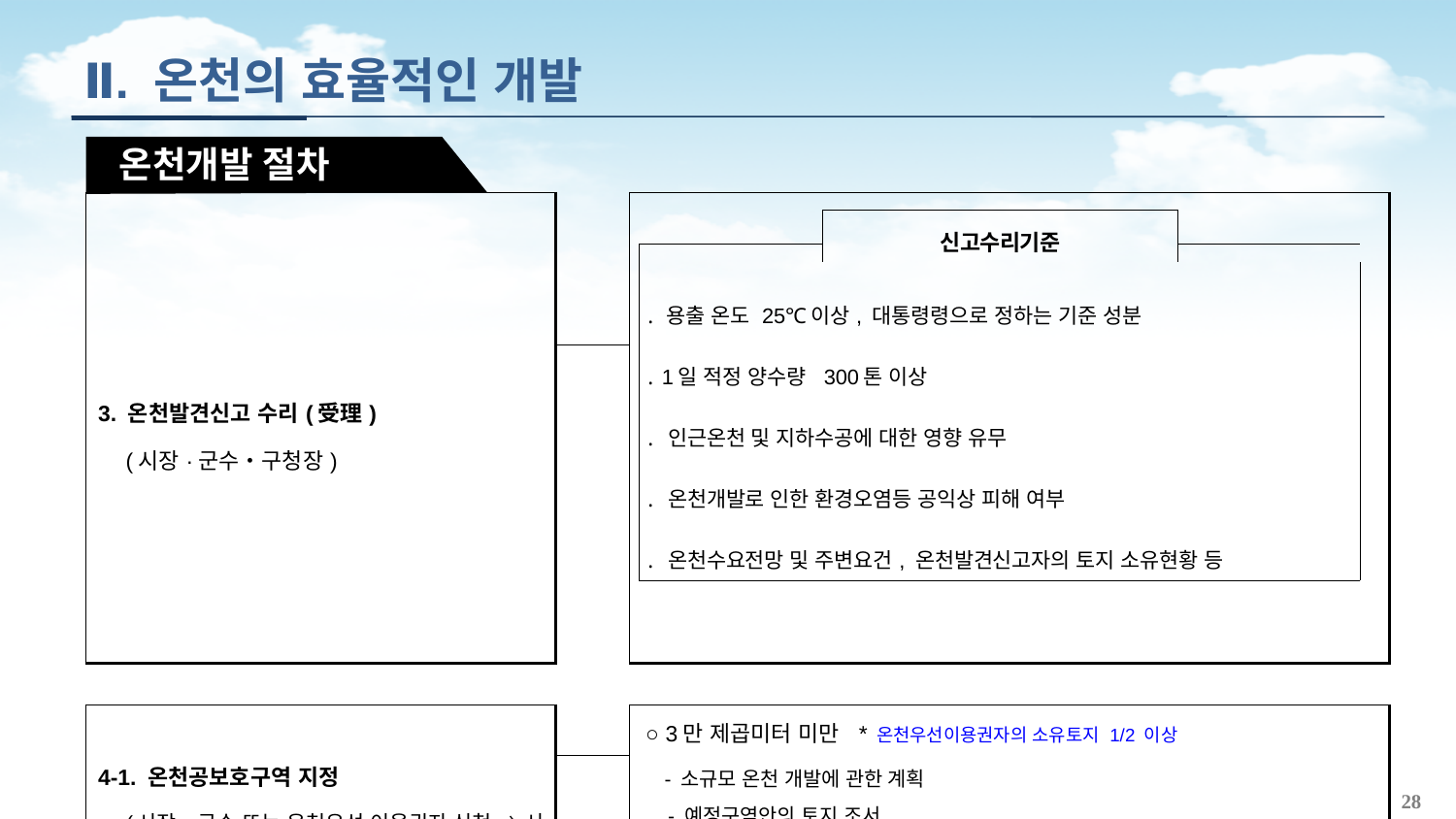

Ⅱ. 온천의 효율적인 개발
 온천개발 절차

| 3. 온천발견신고 수리(受理) (시장·군수‧구청장) |  |  |  |  |  |  |  |
| --- | --- | --- | --- | --- | --- | --- | --- |
|  |  |  |  |  | 신고수리기준 |  |  |
|  |  |  |  |  |  |  |  |
|  |  |  |  |  |  |  |  |
|  |  |  |  | ․ 용출 온도 25℃이상, 대통령령으로 정하는 기준 성분 ․ 1일 적정 양수량 300톤 이상 ․ 인근온천 및 지하수공에 대한 영향 유무 ․ 온천개발로 인한 환경오염등 공익상 피해 여부 ․ 온천수요전망 및 주변요건, 온천발견신고자의 토지 소유현황 등 |  |  |  |
|  |  |  |  |  |  |  |  |
|  |  |  |  |  |  |  |  |
|  |  |  |  |  |  |  |  |
| 4-1. 온천공보호구역 지정 (시장‧군수 또는 온천우선 이용권자 신청 ⇒ 시‧도지사 승인) |  |  | ○ 3만 제곱미터 미만 \* 온천우선이용권자의 소유토지 1/2 이상 - 소규모 온천 개발에 관한 계획 - 예정구역안의 토지 조서 - 온천전문검사기관의 검사보고서 - 인근온천에 미치는 영향 및 자연환경 등 주변조건에 대한 의견서 - 사전환경성 검토(1만 제곱미터 이상의 경우) |  |  |  |  |
|  |  |  |  |  |  |  |  |
28